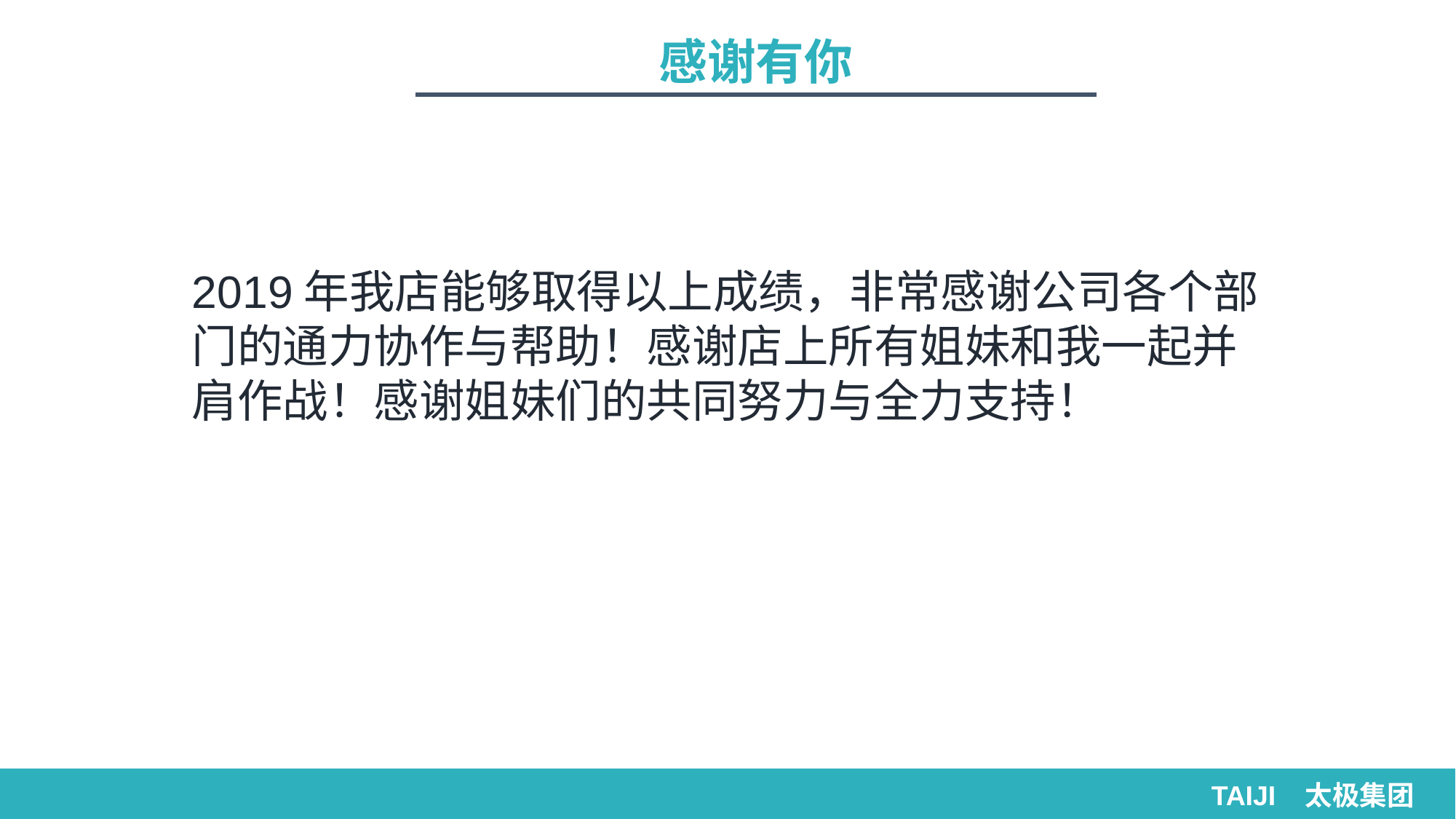

感谢有你

2019年我店能够取得以上成绩，非常感谢公司各个部门的通力协作与帮助！感谢店上所有姐妹和我一起并肩作战！感谢姐妹们的共同努力与全力支持！

TAIJI   太极集团